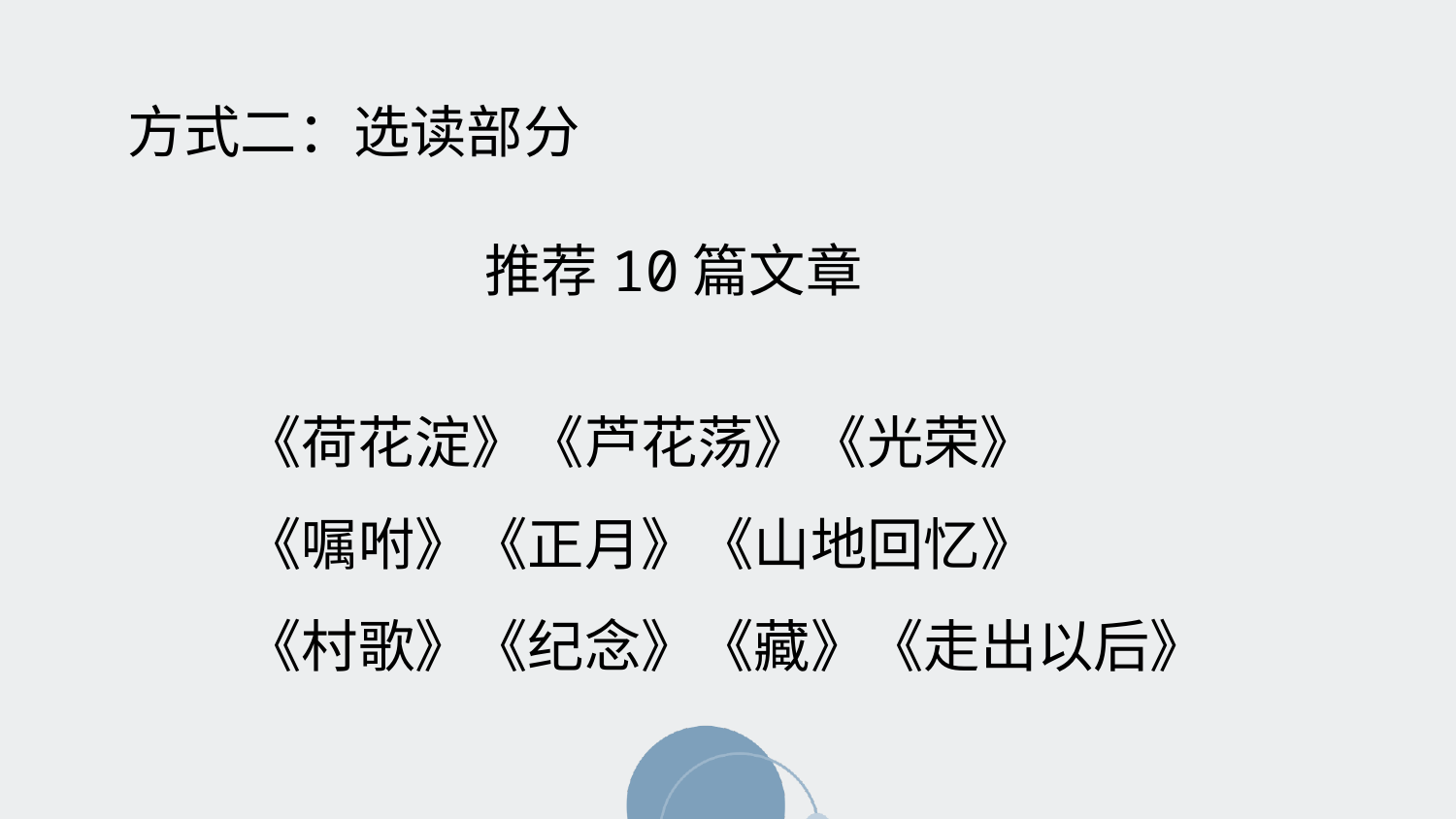

方式二：选读部分
推荐10篇文章
《荷花淀》《芦花荡》《光荣》
《嘱咐》《正月》《山地回忆》
《村歌》《纪念》《藏》《走出以后》